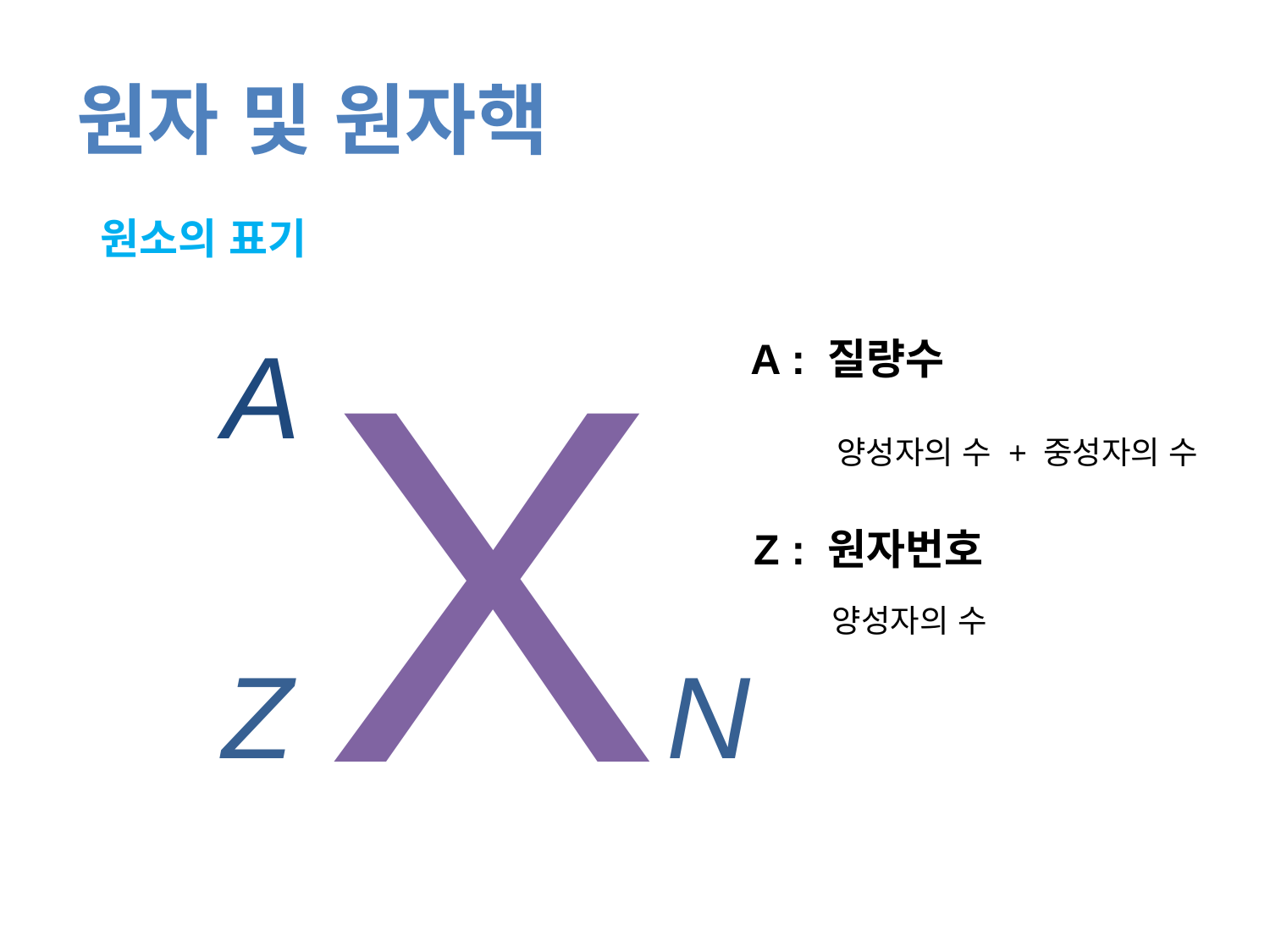

# 원자 및 원자핵
원소의 표기
X
A
A : 질량수
양성자의 수 + 중성자의 수
Z : 원자번호
양성자의 수
Z
N